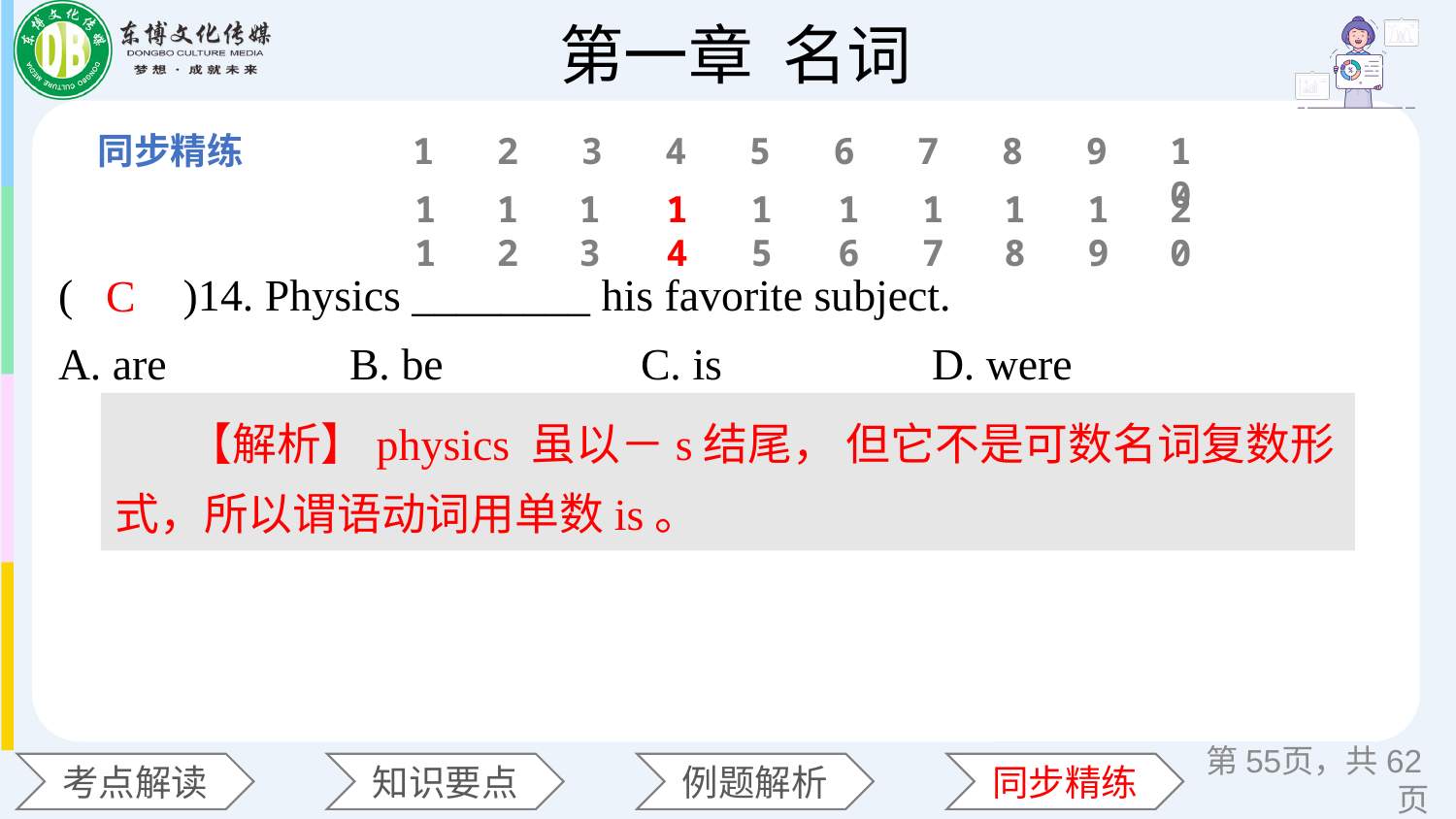

1
2
3
4
5
6
7
8
9
10
11
12
13
14
15
16
17
18
19
20
(　　)14. Physics ________ his favorite subject.
A. are    	B. be    		C. is    		D. were
C
【解析】physics 虽以－s结尾， 但它不是可数名词复数形式，所以谓语动词用单数is。
第55页，共62页